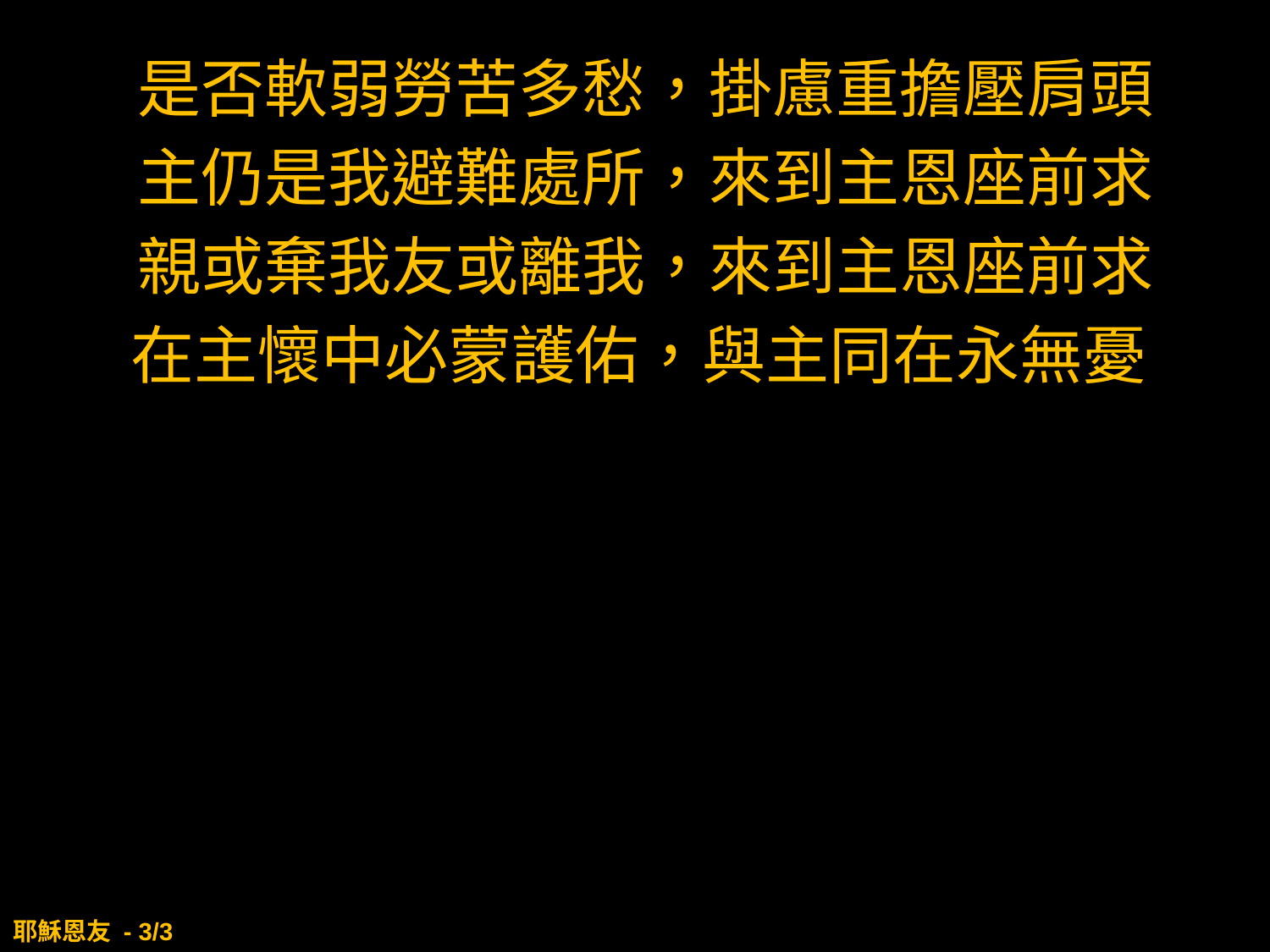

是否軟弱勞苦多愁，掛慮重擔壓肩頭
主仍是我避難處所，來到主恩座前求
親或棄我友或離我，來到主恩座前求
在主懷中必蒙護佑，與主同在永無憂
# 耶穌恩友 - 3/3